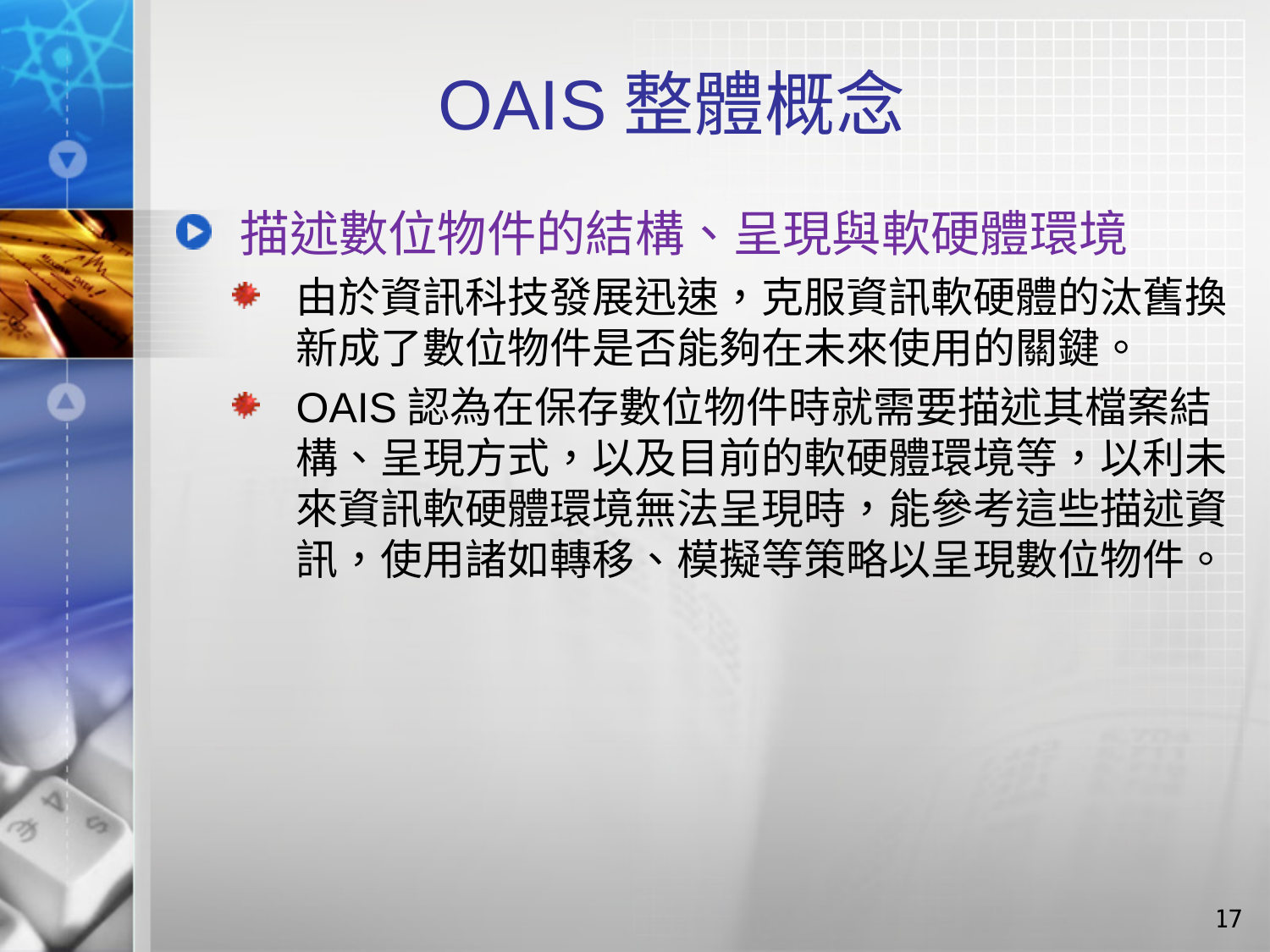

# OAIS整體概念
描述數位物件的結構、呈現與軟硬體環境
由於資訊科技發展迅速，克服資訊軟硬體的汰舊換新成了數位物件是否能夠在未來使用的關鍵。
OAIS認為在保存數位物件時就需要描述其檔案結構、呈現方式，以及目前的軟硬體環境等，以利未來資訊軟硬體環境無法呈現時，能參考這些描述資訊，使用諸如轉移、模擬等策略以呈現數位物件。
17